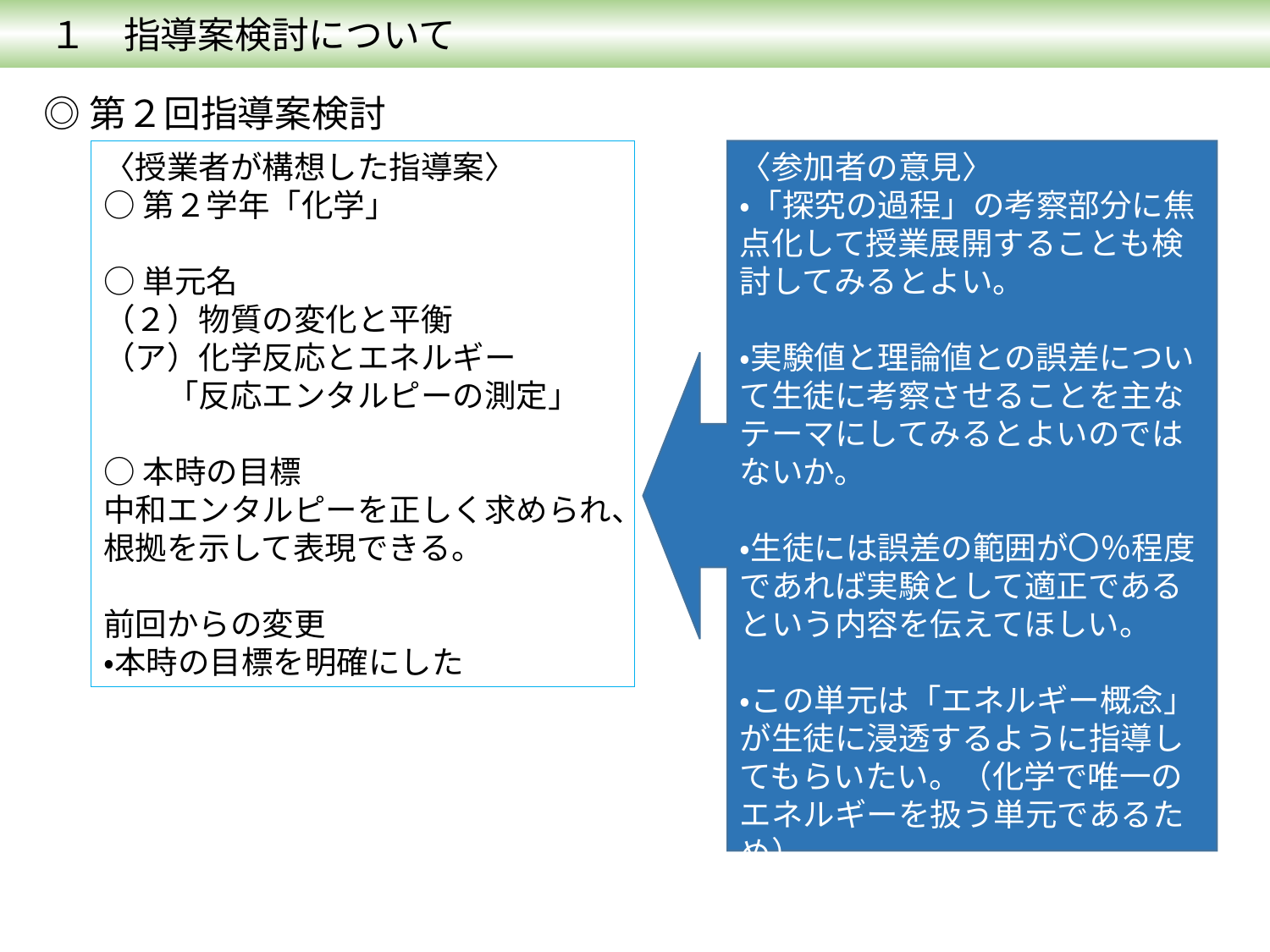

１　指導案検討について
◎第２回指導案検討
〈授業者が構想した指導案〉
○第２学年「化学」

○単元名
（２）物質の変化と平衡
（ア）化学反応とエネルギー
　　「反応エンタルピーの測定」

○本時の目標
中和エンタルピーを正しく求められ、根拠を示して表現できる。

前回からの変更
・本時の目標を明確にした
〈参加者の意見〉
・「探究の過程」の考察部分に焦点化して授業展開することも検討してみるとよい。

・実験値と理論値との誤差について生徒に考察させることを主なテーマにしてみるとよいのではないか。

・生徒には誤差の範囲が〇％程度であれば実験として適正であるという内容を伝えてほしい。

・この単元は「エネルギー概念」が生徒に浸透するように指導してもらいたい。（化学で唯一のエネルギーを扱う単元であるため）